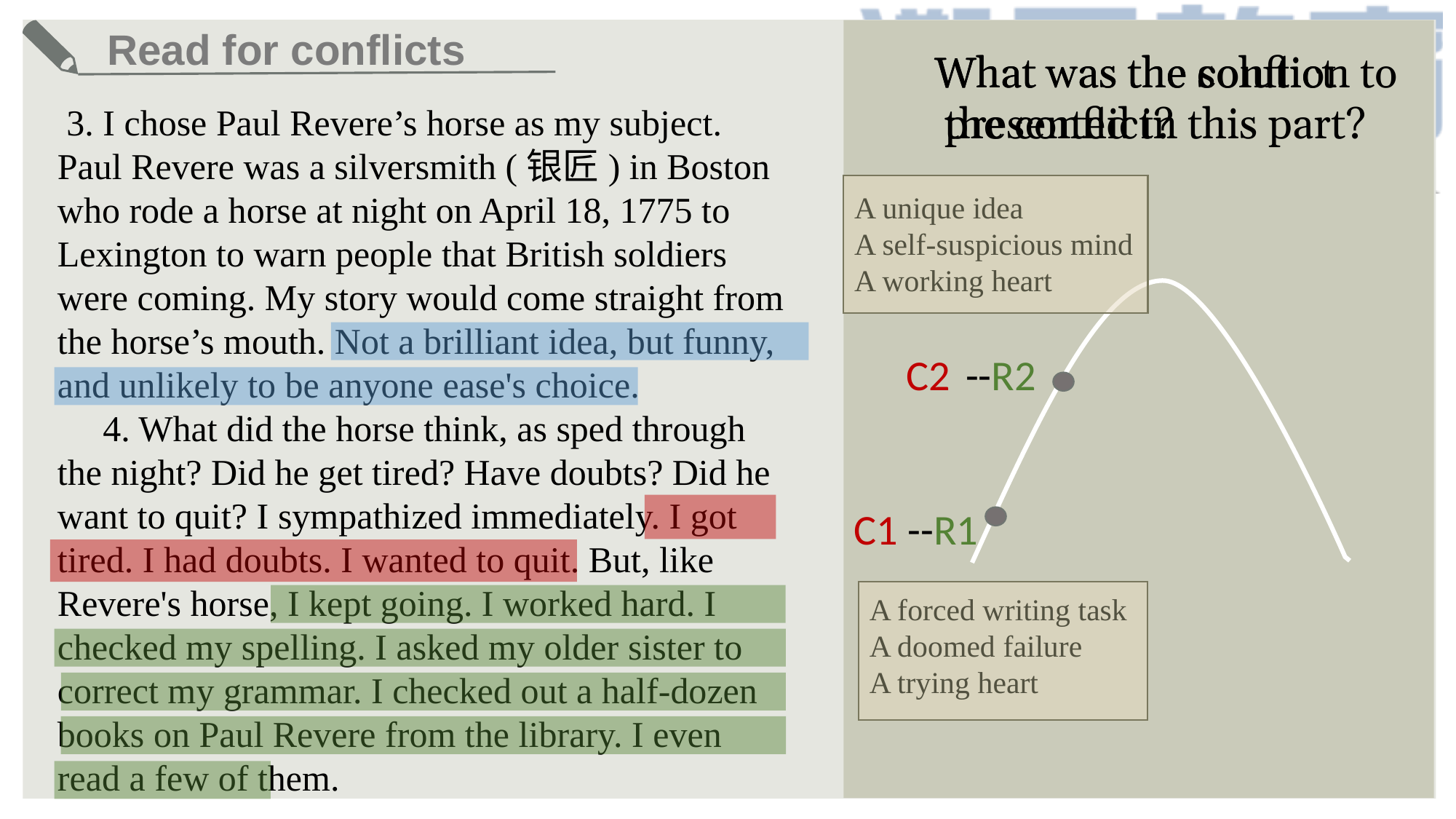

Read for conflicts
     What was the conflict presented in this part?
     What was the solution to the conflict?
 3. I chose Paul Revere’s horse as my subject. Paul Revere was a silversmith (银匠) in Boston who rode a horse at night on April 18, 1775 to Lexington to warn people that British soldiers were coming. My story would come straight from the horse’s mouth. Not a brilliant idea, but funny, and unlikely to be anyone ease's choice.     4. What did the horse think, as sped through the night? Did he get tired? Have doubts? Did he want to quit? I sympathized immediately. I got tired. I had doubts. I wanted to quit. But, like Revere's horse, I kept going. I worked hard. I checked my spelling. I asked my older sister to correct my grammar. I checked out a half-dozen books on Paul Revere from the library. I even read a few of them.

A unique idea
A self-suspicious mind
A working heart

C2
--R2

C1
--R1

A forced writing task
A doomed failure
A trying heart